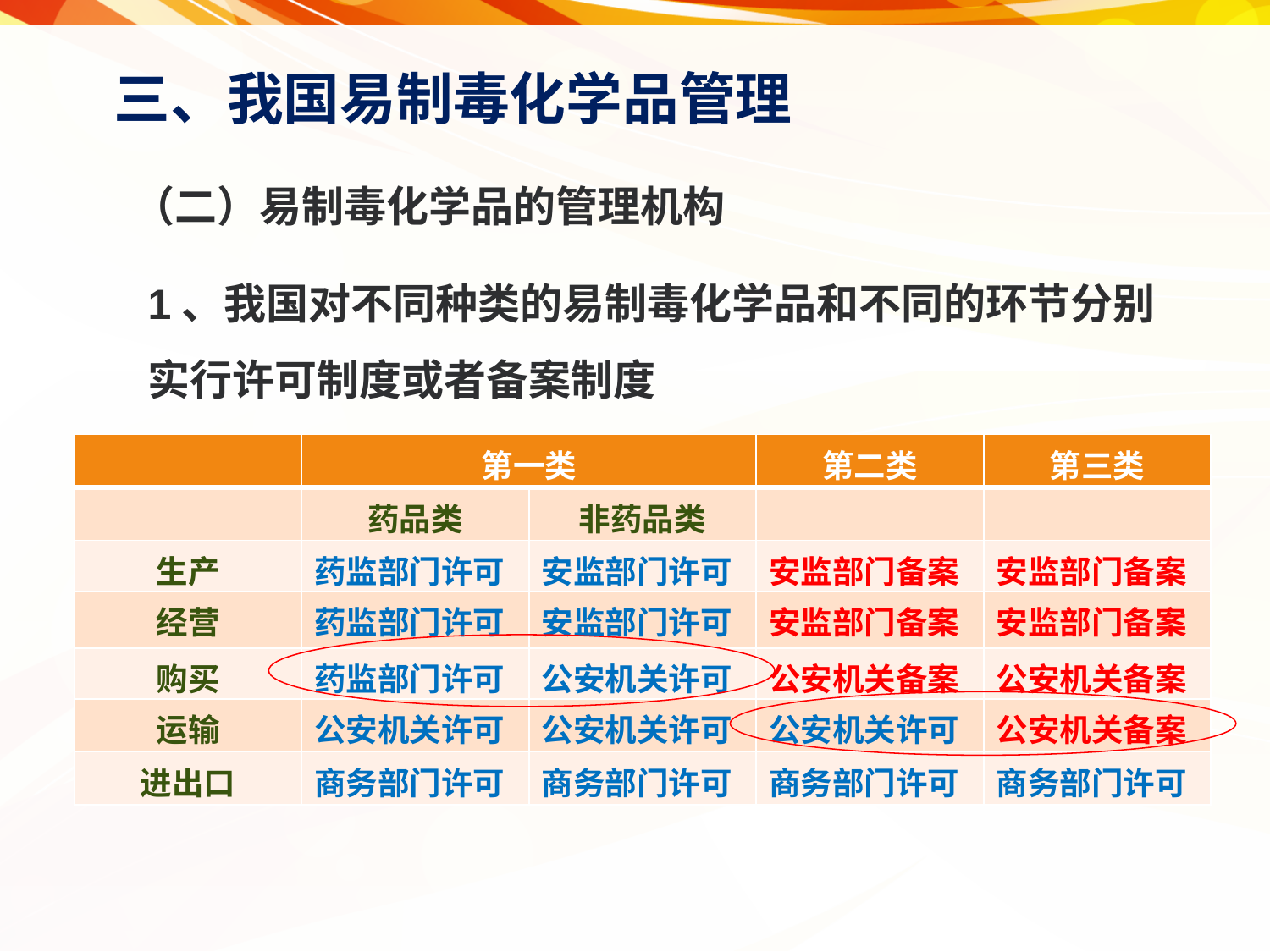

三、我国易制毒化学品管理
（二）易制毒化学品的管理机构
1、我国对不同种类的易制毒化学品和不同的环节分别实行许可制度或者备案制度
|  | 第一类 |  | 第二类 | 第三类 |
| --- | --- | --- | --- | --- |
|  | 药品类 | 非药品类 |  |  |
| 生产 | 药监部门许可 | 安监部门许可 | 安监部门备案 | 安监部门备案 |
| 经营 | 药监部门许可 | 安监部门许可 | 安监部门备案 | 安监部门备案 |
| 购买 | 药监部门许可 | 公安机关许可 | 公安机关备案 | 公安机关备案 |
| 运输 | 公安机关许可 | 公安机关许可 | 公安机关许可 | 公安机关备案 |
| 进出口 | 商务部门许可 | 商务部门许可 | 商务部门许可 | 商务部门许可 |